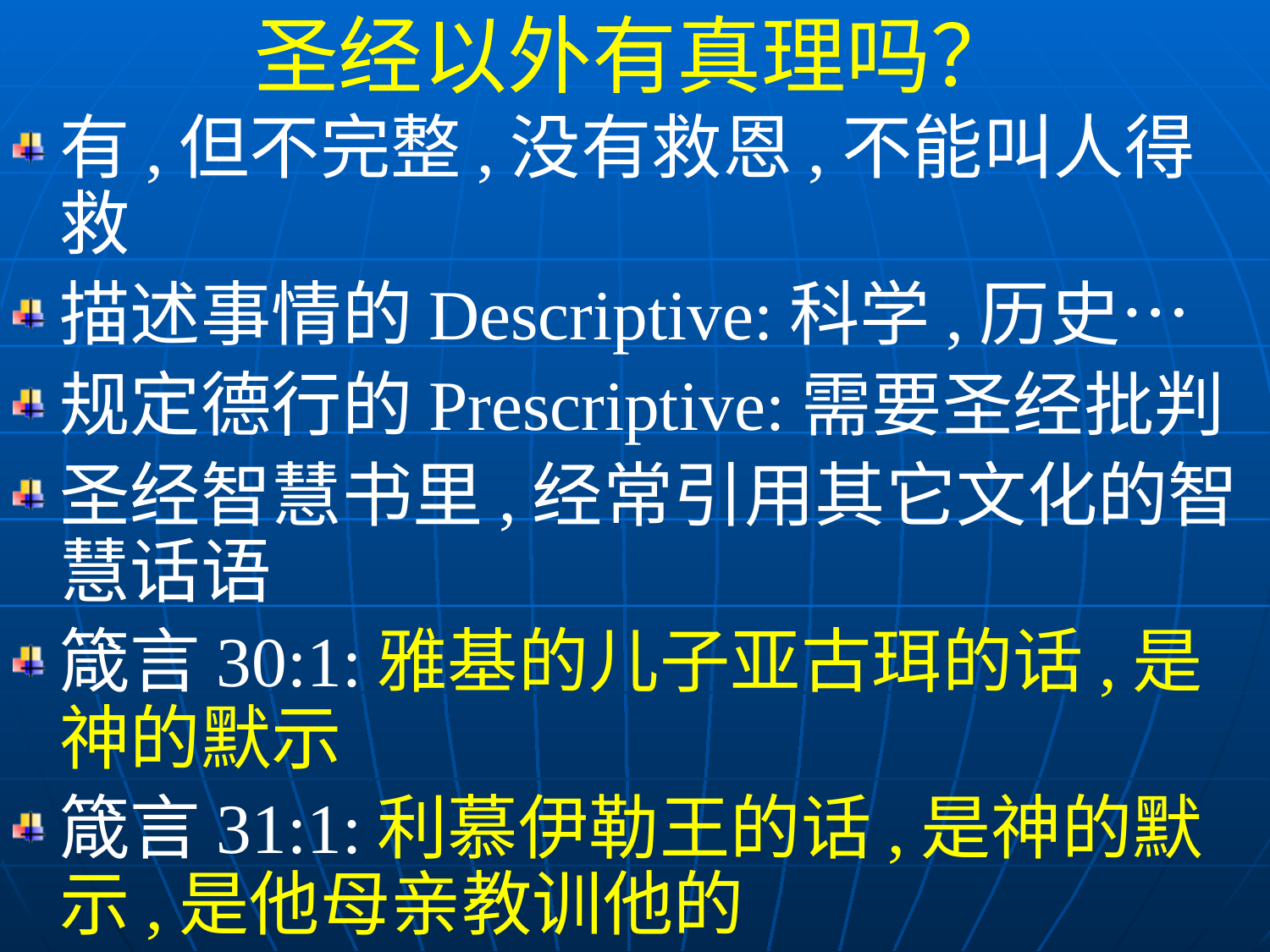

圣经以外有真理吗？
有,但不完整,没有救恩,不能叫人得救
描述事情的Descriptive:科学,历史…
规定德行的Prescriptive:需要圣经批判
圣经智慧书里,经常引用其它文化的智慧话语
箴言30:1:雅基的儿子亚古珥的话,是神的默示
箴言31:1:利慕伊勒王的话,是神的默示,是他母亲教训他的